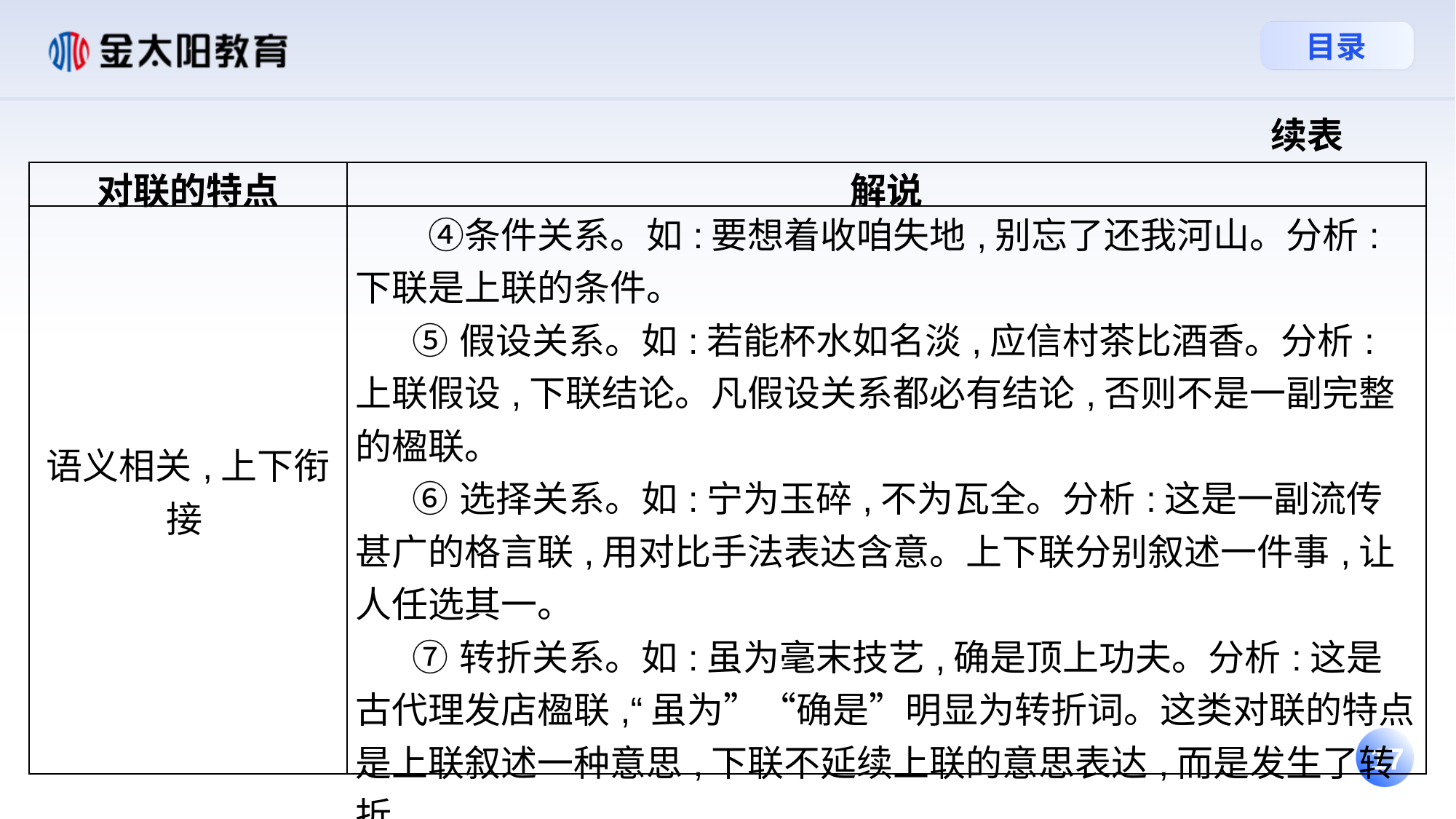

续表
| 对联的特点 | 解说 |
| --- | --- |
| 语义相关,上下衔接 | ④条件关系。如:要想着收咱失地,别忘了还我河山。分析:下联是上联的条件。 ⑤假设关系。如:若能杯水如名淡,应信村茶比酒香。分析:上联假设,下联结论。凡假设关系都必有结论,否则不是一副完整的楹联。 ⑥选择关系。如:宁为玉碎,不为瓦全。分析:这是一副流传甚广的格言联,用对比手法表达含意。上下联分别叙述一件事,让人任选其一。 ⑦转折关系。如:虽为毫末技艺,确是顶上功夫。分析:这是古代理发店楹联,“虽为”“确是”明显为转折词。这类对联的特点是上联叙述一种意思,下联不延续上联的意思表达,而是发生了转折。 综上七类,串对的基本特点为:上联与下联均不能独立成句,必须上下联珠联璧合,整副楹联的语义才能达到完整统一。 |